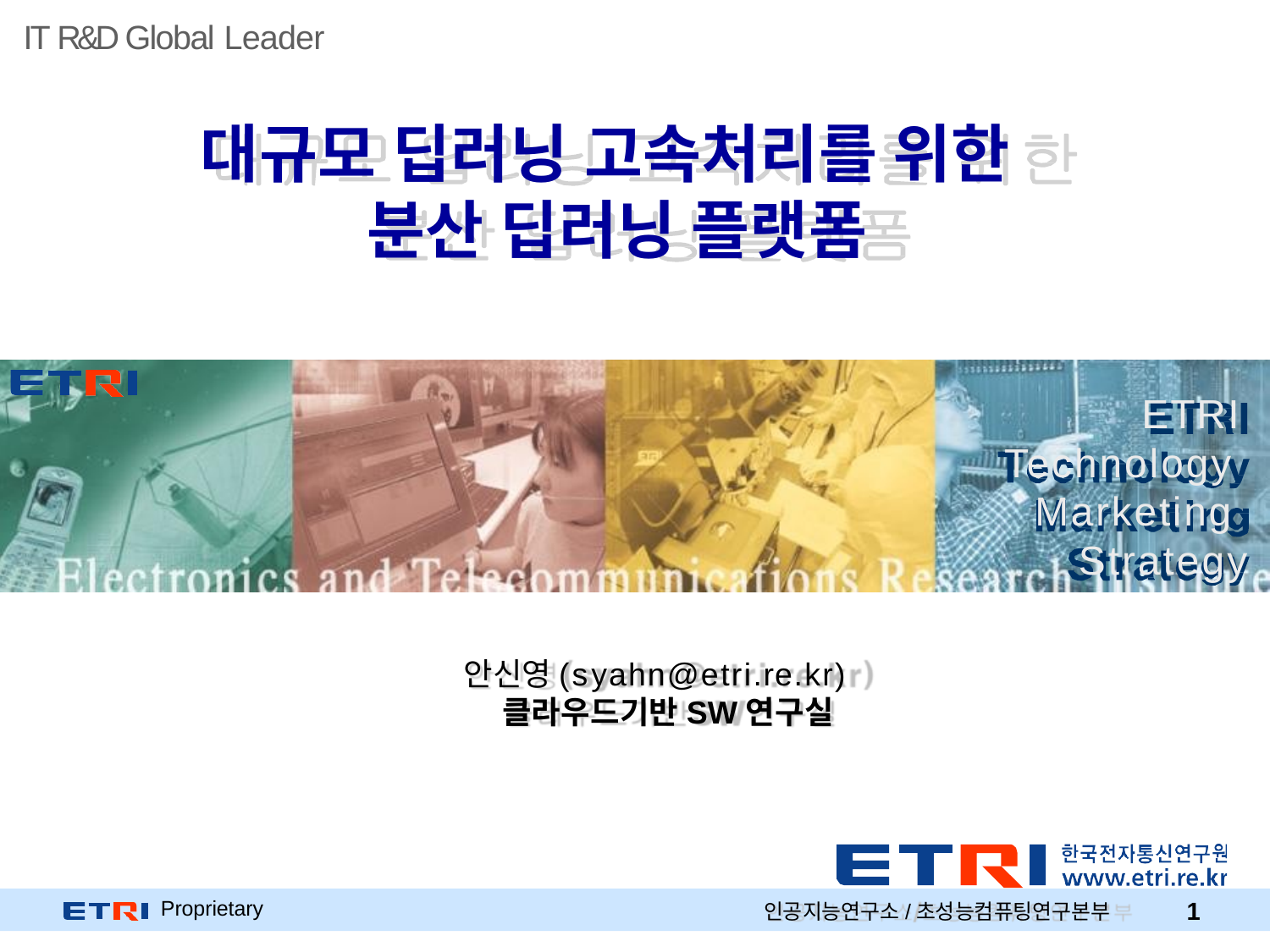

IT R&D Global Leader

# 대규모 딥러닝 고속처리를 위한

분산 딥러닝 플랫폼

ETRI
Technology  Marketing  Strategy

안신영(syahn@etri.re.kr)  클라우드기반SW연구실

Proprietary
1
인공지능연구소/초성능컴퓨팅연구본부